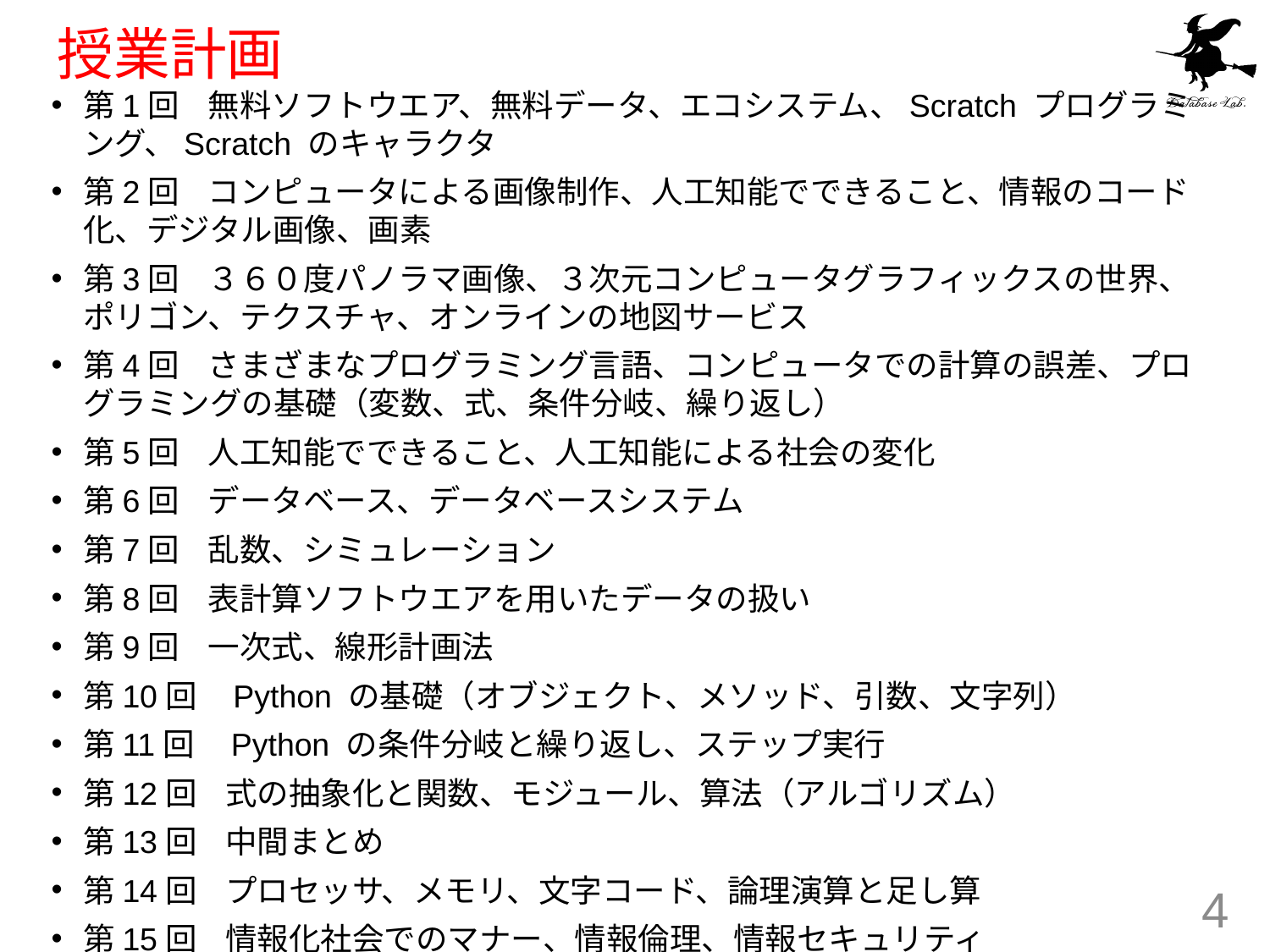

# 授業計画
第1回    無料ソフトウエア、無料データ、エコシステム、Scratch プログラミング、Scratch のキャラクタ
第2回    コンピュータによる画像制作、人工知能でできること、情報のコード化、デジタル画像、画素
第3回    ３６０度パノラマ画像、３次元コンピュータグラフィックスの世界、ポリゴン、テクスチャ、オンラインの地図サービス
第4回    さまざまなプログラミング言語、コンピュータでの計算の誤差、プログラミングの基礎（変数、式、条件分岐、繰り返し）
第5回    人工知能でできること、人工知能による社会の変化
第6回    データベース、データベースシステム
第7回    乱数、シミュレーション
第8回    表計算ソフトウエアを用いたデータの扱い
第9回    一次式、線形計画法
第10回    Python の基礎（オブジェクト、メソッド、引数、文字列）
第11回    Python の条件分岐と繰り返し、ステップ実行
第12回    式の抽象化と関数、モジュール、算法（アルゴリズム）
第13回    中間まとめ
第14回    プロセッサ、メモリ、文字コード、論理演算と足し算
第15回    情報化社会でのマナー、情報倫理、情報セキュリティ
4